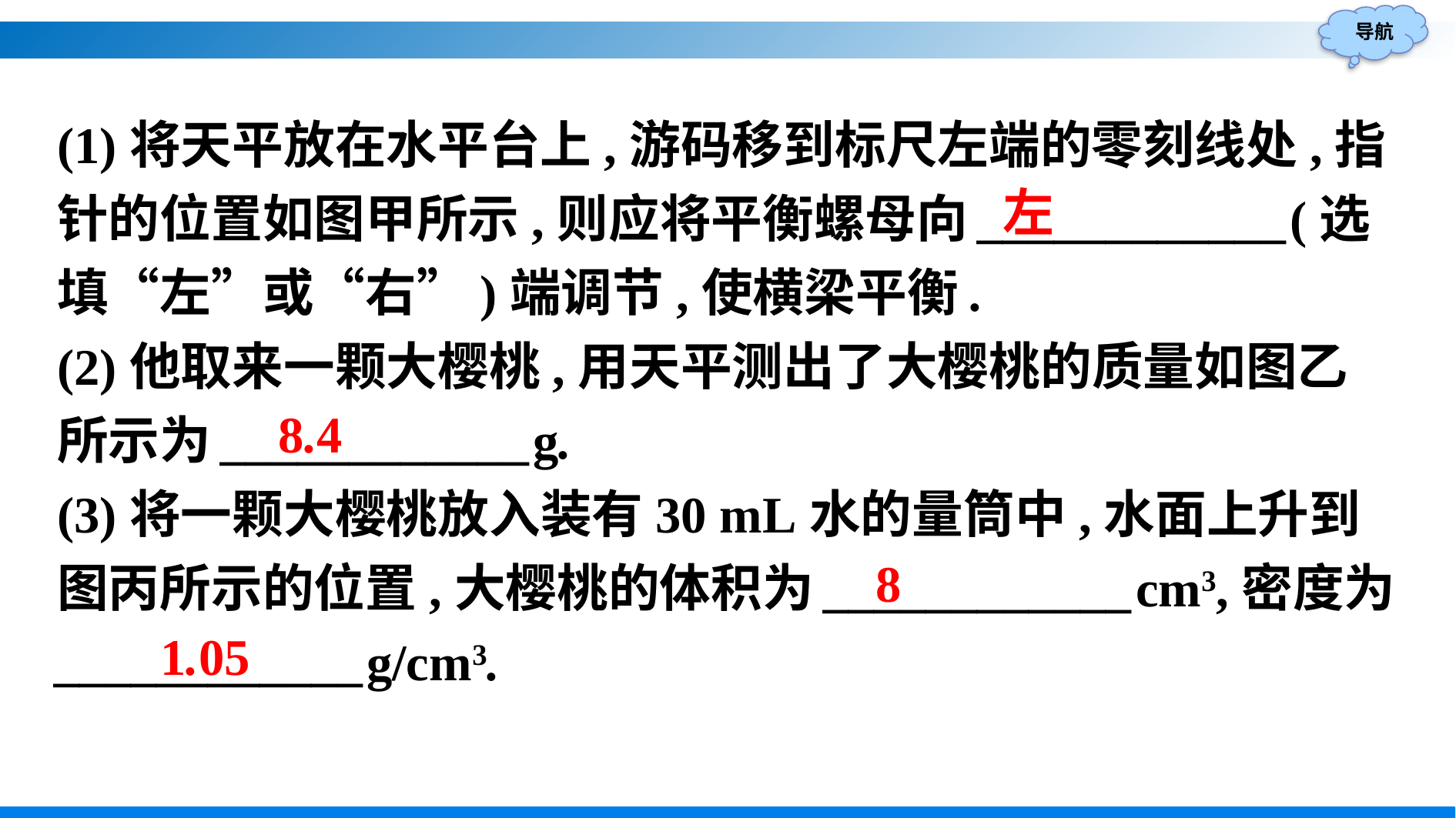

(1)将天平放在水平台上,游码移到标尺左端的零刻线处,指针的位置如图甲所示,则应将平衡螺母向____________(选填“左”或“右”)端调节,使横梁平衡.
(2)他取来一颗大樱桃,用天平测出了大樱桃的质量如图乙所示为____________g.
(3)将一颗大樱桃放入装有30 mL水的量筒中,水面上升到图丙所示的位置,大樱桃的体积为____________cm3,密度为____________g/cm3.
左
8.4
8
1.05